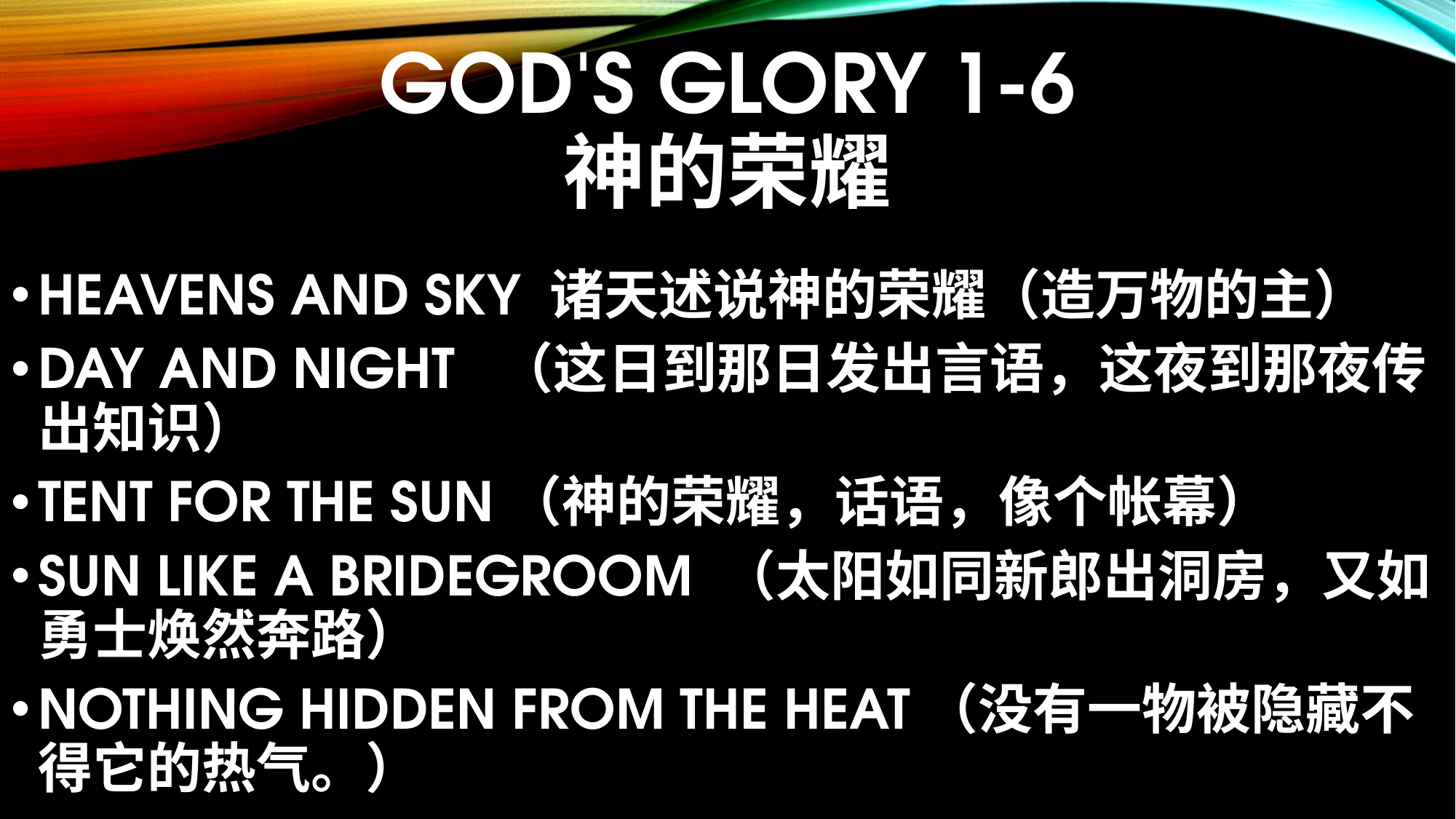

# GOD'S GLORY 1-6 神的荣耀
HEAVENS AND SKY 诸天述说神的荣耀（造万物的主）
DAY AND NIGHT  （这日到那日发出言语，这夜到那夜传出知识）
TENT FOR THE SUN（神的荣耀，话语，像个帐幕）
SUN LIKE A BRIDEGROOM （太阳如同新郎出洞房，又如勇士焕然奔路）
NOTHING HIDDEN FROM THE HEAT（没有一物被隐藏不得它的热气。）